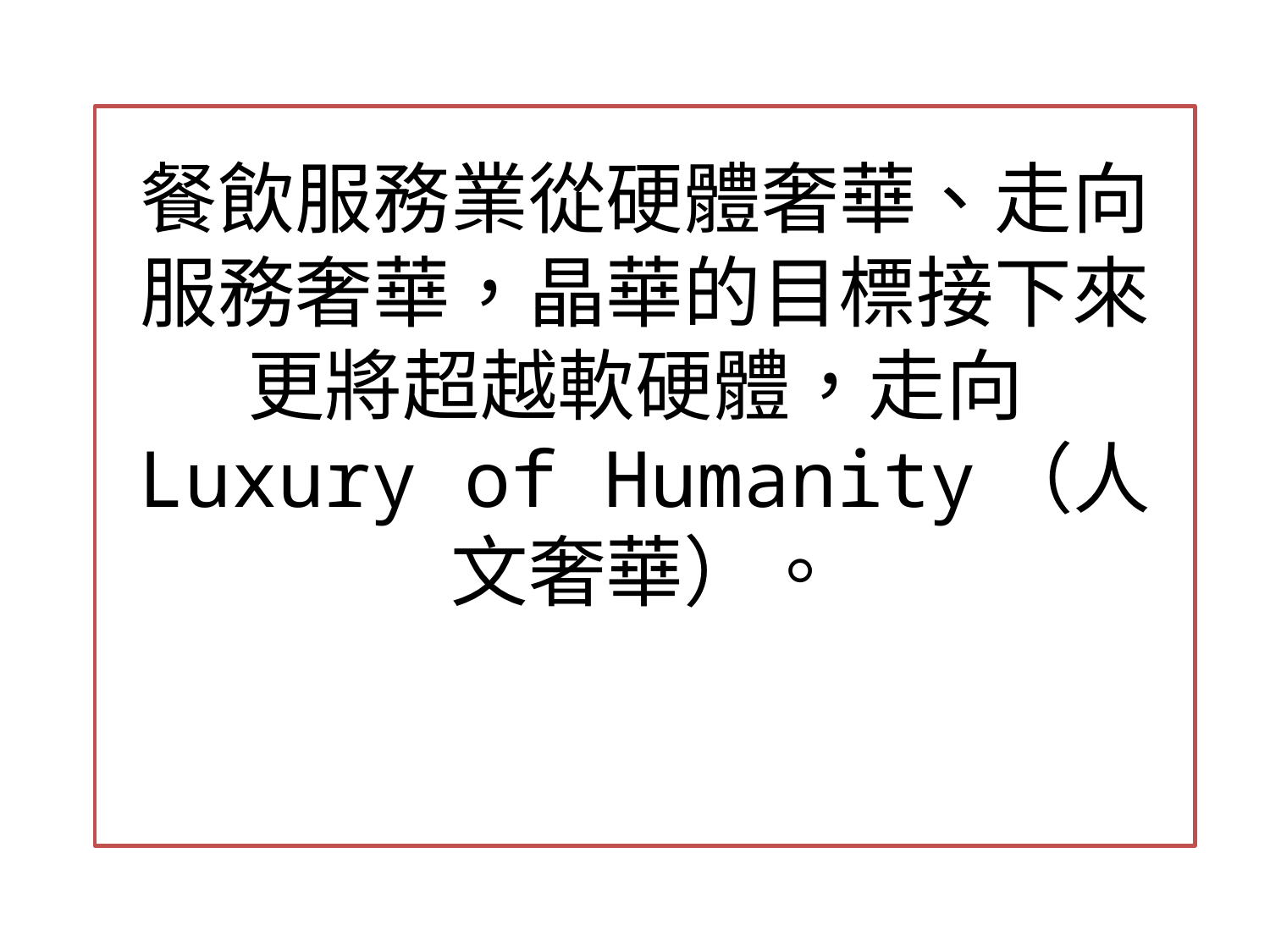

# 餐飲服務業從硬體奢華、走向服務奢華，晶華的目標接下來更將超越軟硬體，走向Luxury of Humanity（人文奢華）。